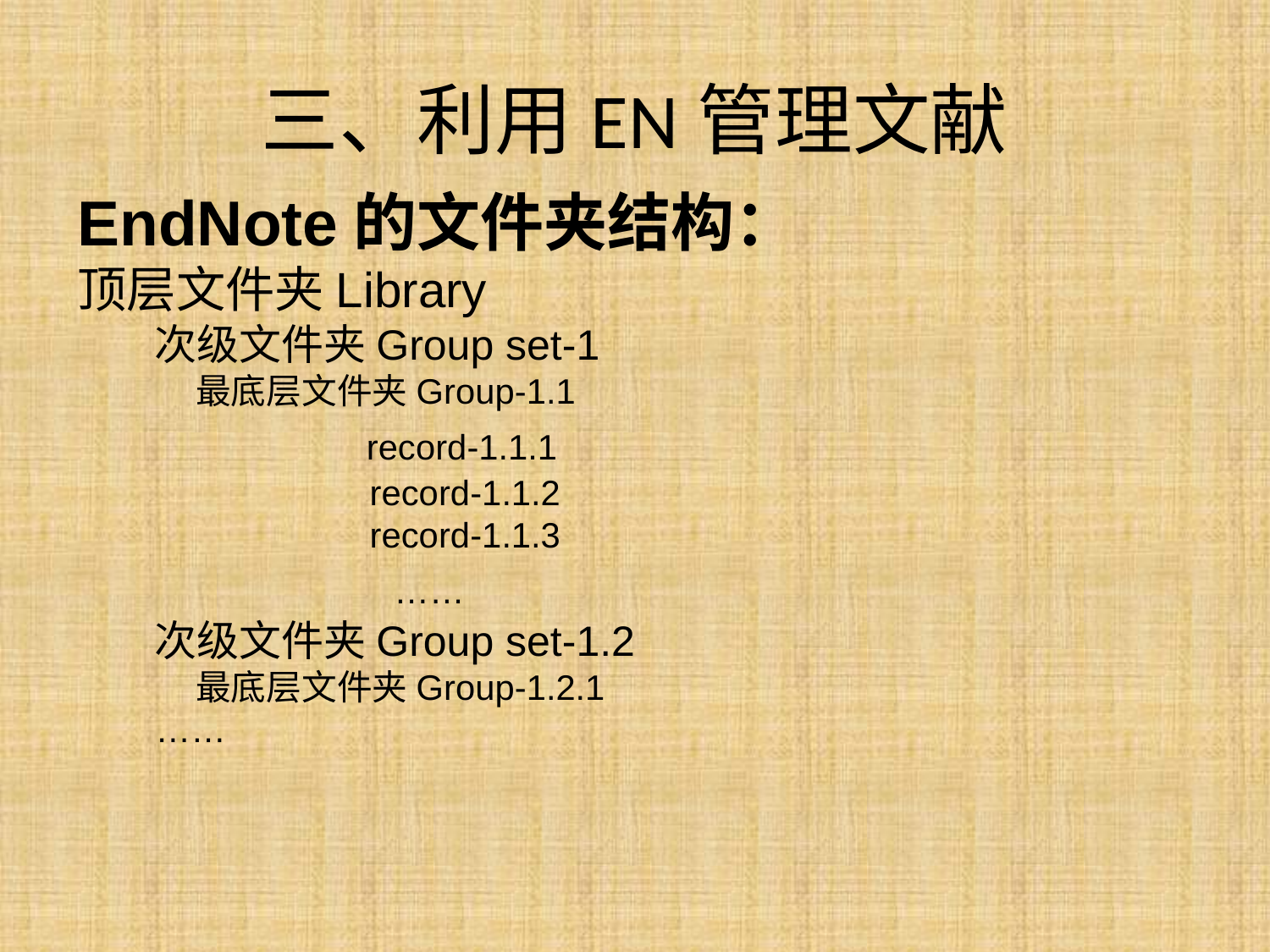

# 三、利用EN管理文献

EndNote的文件夹结构：
顶层文件夹Library
       次级文件夹Group set-1
              最底层文件夹Group-1.1
                     record-1.1.1
                              record-1.1.2
                              record-1.1.3
                       ……
       次级文件夹Group set-1.2
              最底层文件夹Group-1.2.1
        ……